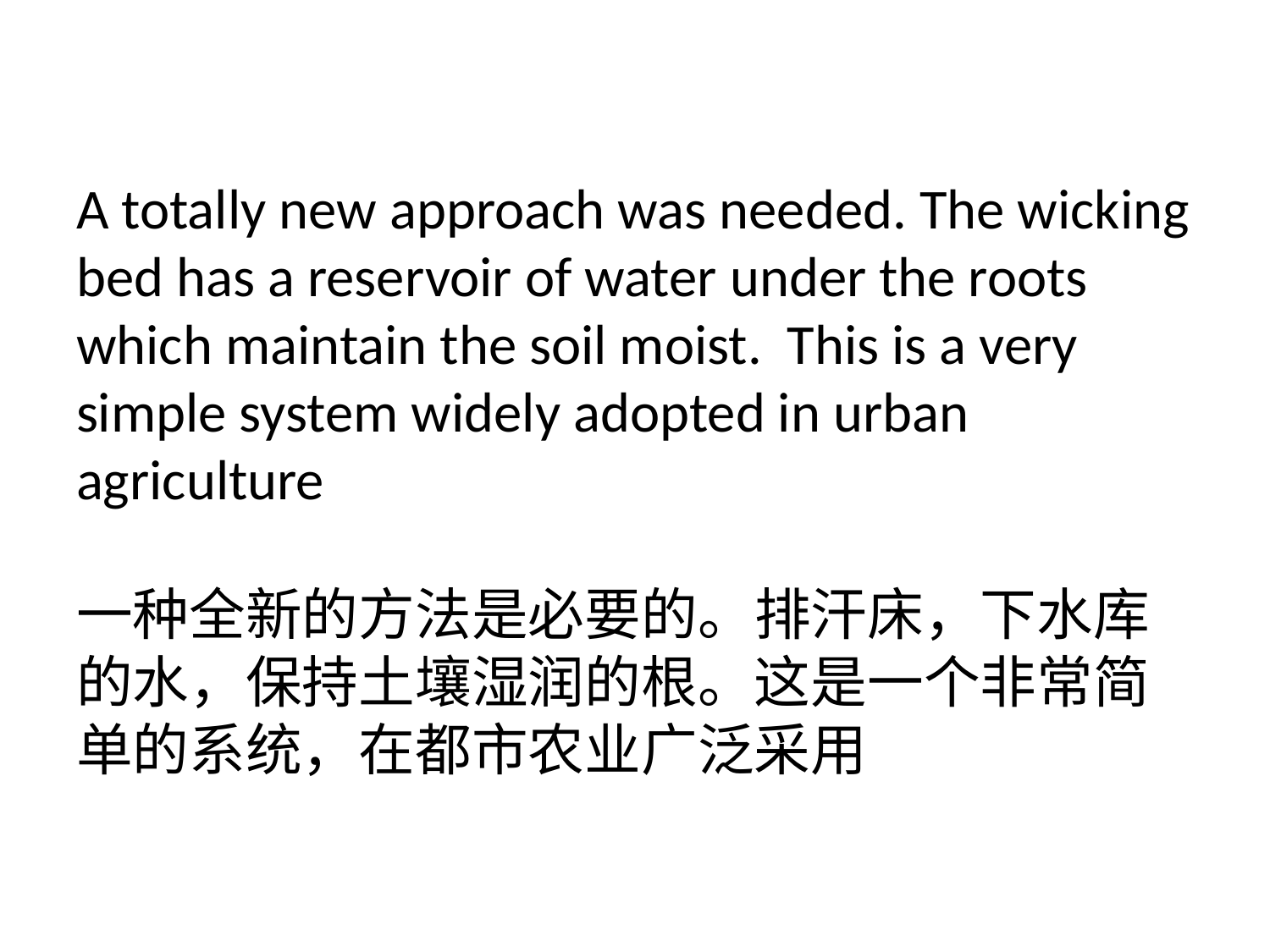

# A totally new approach was needed. The wicking bed has a reservoir of water under the roots which maintain the soil moist.  This is a very simple system widely adopted in urban agriculture 一种全新的方法是必要的。排汗床，下水库的水，保持土壤湿润的根。这是一个非常简单的系统，在都市农业广泛采用